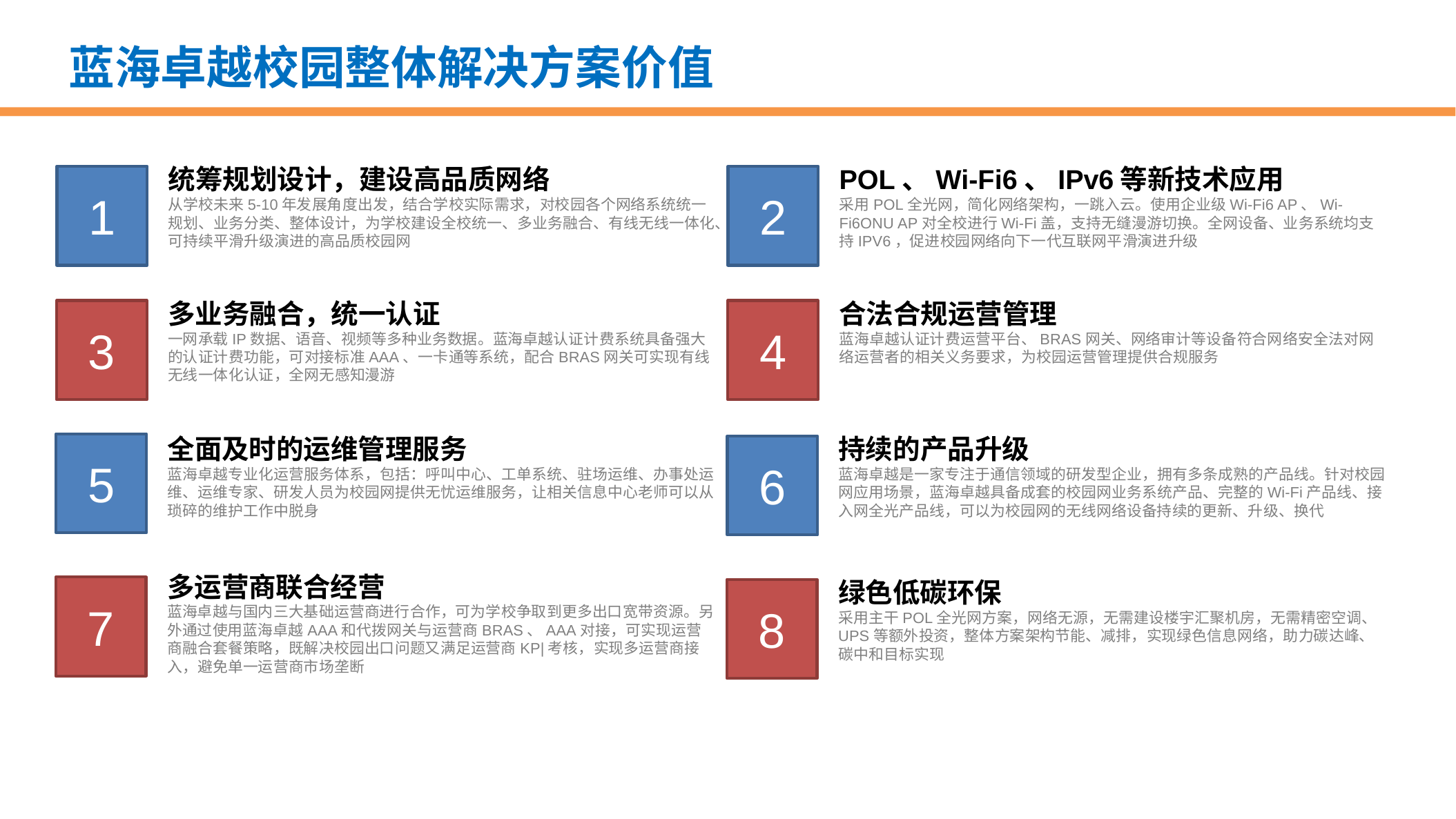

# 蓝海卓越校园整体解决方案价值
统筹规划设计，建设高品质网络
从学校未来5-10年发展角度出发，结合学校实际需求，对校园各个网络系统统一规划、业务分类、整体设计，为学校建设全校统一、多业务融合、有线无线一体化、可持续平滑升级演进的高品质校园网
POL、Wi-Fi6、IPv6等新技术应用
采用POL全光网，简化网络架构，一跳入云。使用企业级Wi-Fi6 AP、Wi-Fi6ONU AP对全校进行Wi-Fi盖，支持无缝漫游切换。全网设备、业务系统均支持IPV6，促进校园网络向下一代互联网平滑演进升级
1
2
多业务融合，统一认证
一网承载IP数据、语音、视频等多种业务数据。蓝海卓越认证计费系统具备强大的认证计费功能，可对接标准AAA、一卡通等系统，配合BRAS网关可实现有线无线一体化认证，全网无感知漫游
合法合规运营管理
蓝海卓越认证计费运营平台、BRAS网关、网络审计等设备符合网络安全法对网络运营者的相关义务要求，为校园运营管理提供合规服务
3
4
全面及时的运维管理服务
蓝海卓越专业化运营服务体系，包括：呼叫中心、工单系统、驻场运维、办事处运维、运维专家、研发人员为校园网提供无忧运维服务，让相关信息中心老师可以从琐碎的维护工作中脱身
持续的产品升级
蓝海卓越是一家专注于通信领域的研发型企业，拥有多条成熟的产品线。针对校园网应用场景，蓝海卓越具备成套的校园网业务系统产品、完整的Wi-Fi产品线、接入网全光产品线，可以为校园网的无线网络设备持续的更新、升级、换代
5
6
多运营商联合经营
蓝海卓越与国内三大基础运营商进行合作，可为学校争取到更多出口宽带资源。另外通过使用蓝海卓越AAA和代拨网关与运营商BRAS、AAA对接，可实现运营商融合套餐策略，既解决校园出口问题又满足运营商KP|考核，实现多运营商接入，避免单一运营商市场垄断
绿色低碳环保
采用主干POL全光网方案，网络无源，无需建设楼宇汇聚机房，无需精密空调、UPS等额外投资，整体方案架构节能、减排，实现绿色信息网络，助力碳达峰、碳中和目标实现
7
8